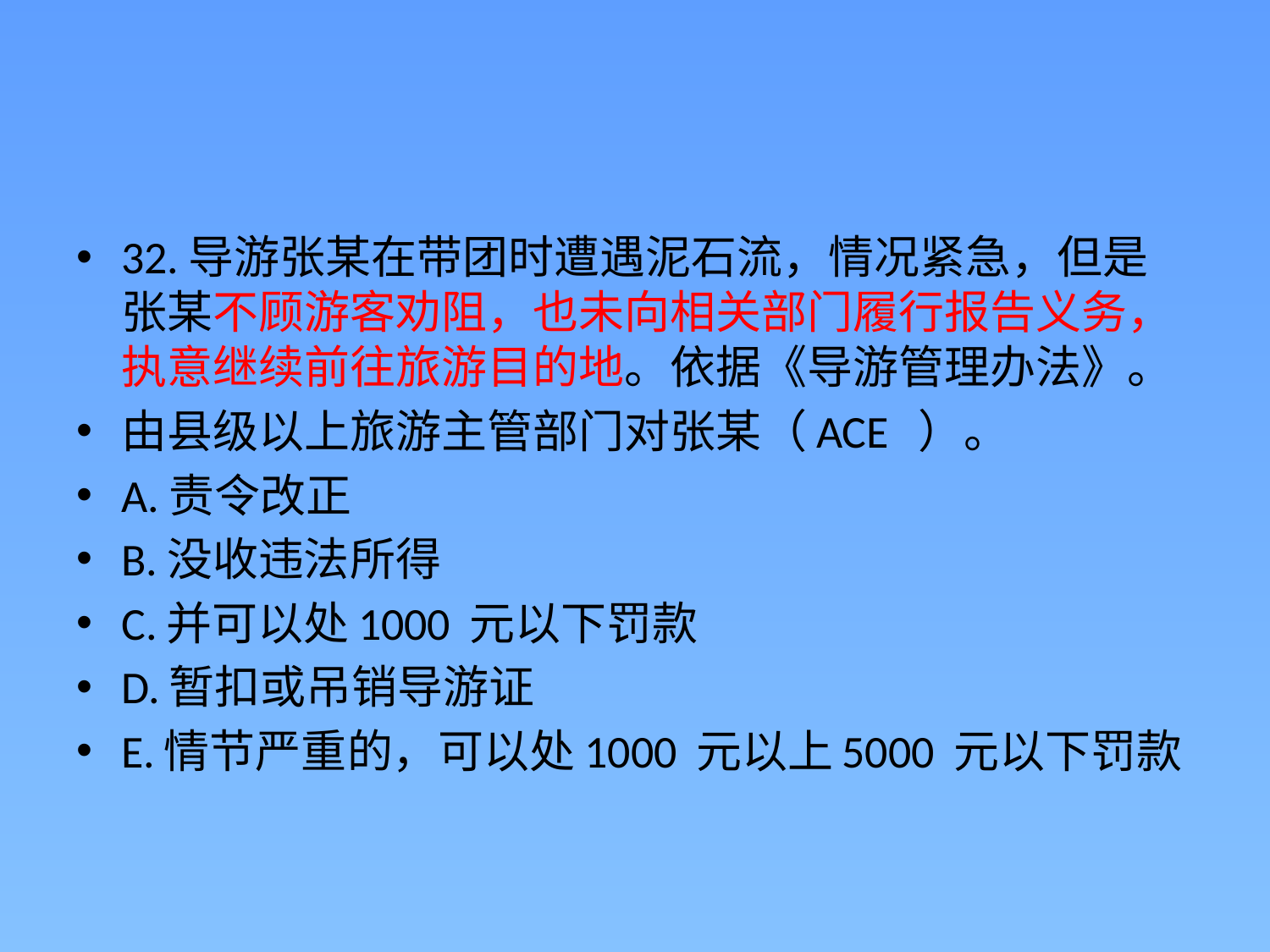

#
32.导游张某在带团时遭遇泥石流，情况紧急，但是张某不顾游客劝阻，也未向相关部门履行报告义务，执意继续前往旅游目的地。依据《导游管理办法》。
由县级以上旅游主管部门对张某（ACE  ）。
A.责令改正
B.没收违法所得
C.并可以处1000 元以下罚款
D.暂扣或吊销导游证
E.情节严重的，可以处1000 元以上5000 元以下罚款